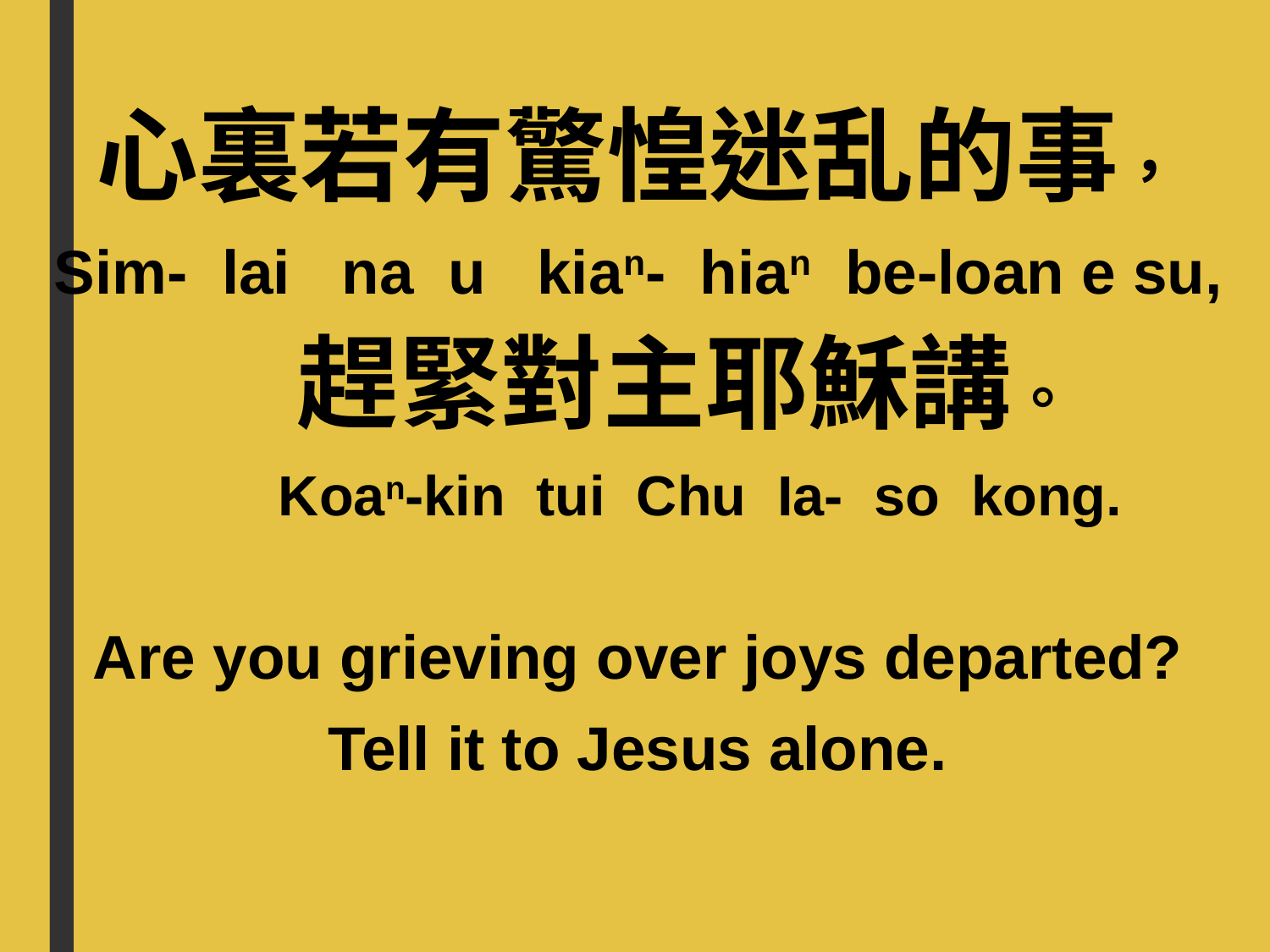

心裏若有驚惶迷乱的事，
Sim-  lai   na  u   kian-  hian  be-loan e su,
   趕緊對主耶穌講。
        Koan-kin  tui  Chu  Ia-  so  kong.

Are you grieving over joys departed?
Tell it to Jesus alone.